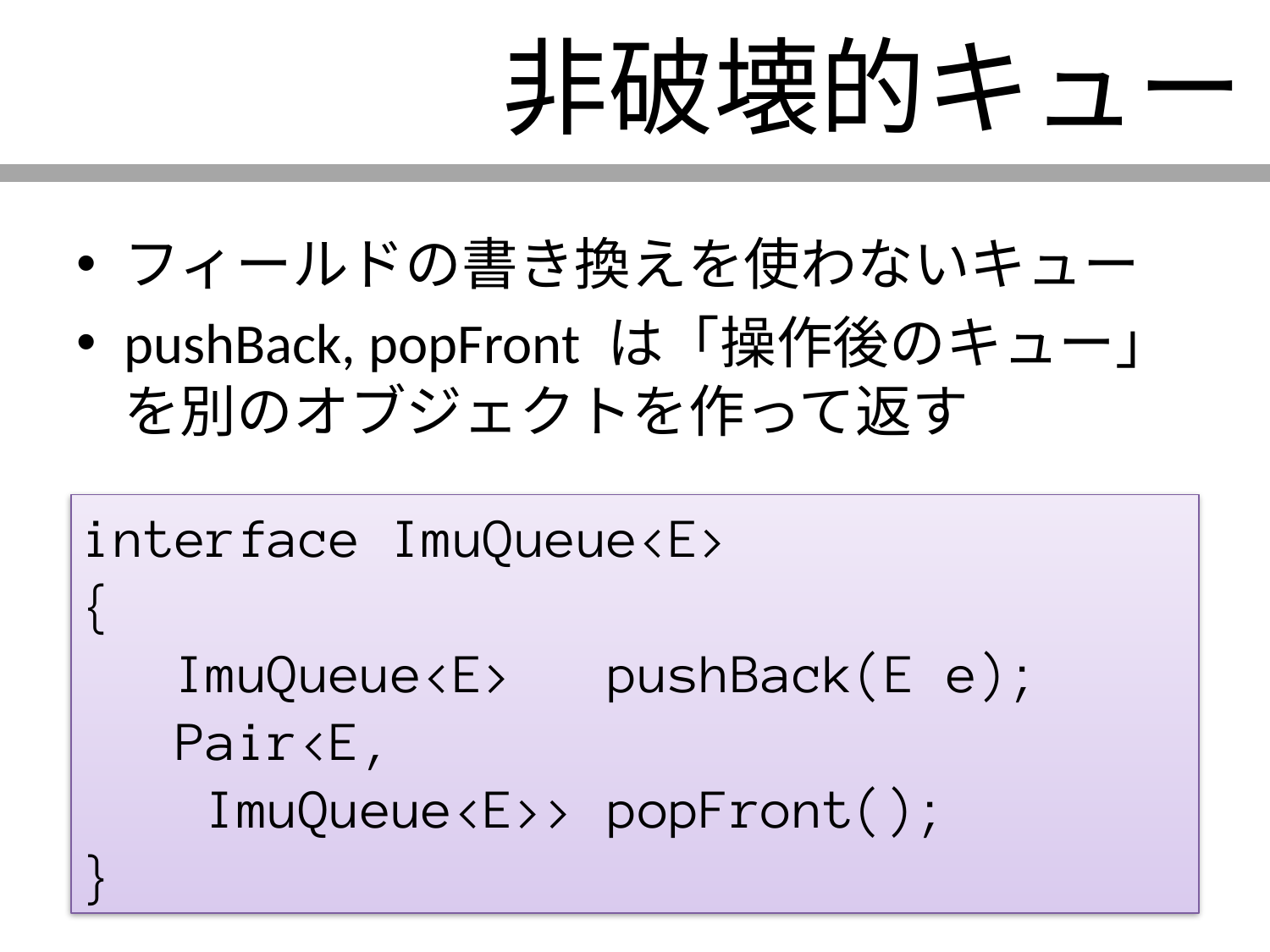

# 非破壊的キュー
フィールドの書き換えを使わないキュー
pushBack, popFront は「操作後のキュー」
を別のオブジェクトを作って返す
interface ImuQueue<E>
{
   ImuQueue<E>   pushBack(E e);
   Pair<E,
    ImuQueue<E>> popFront();
}